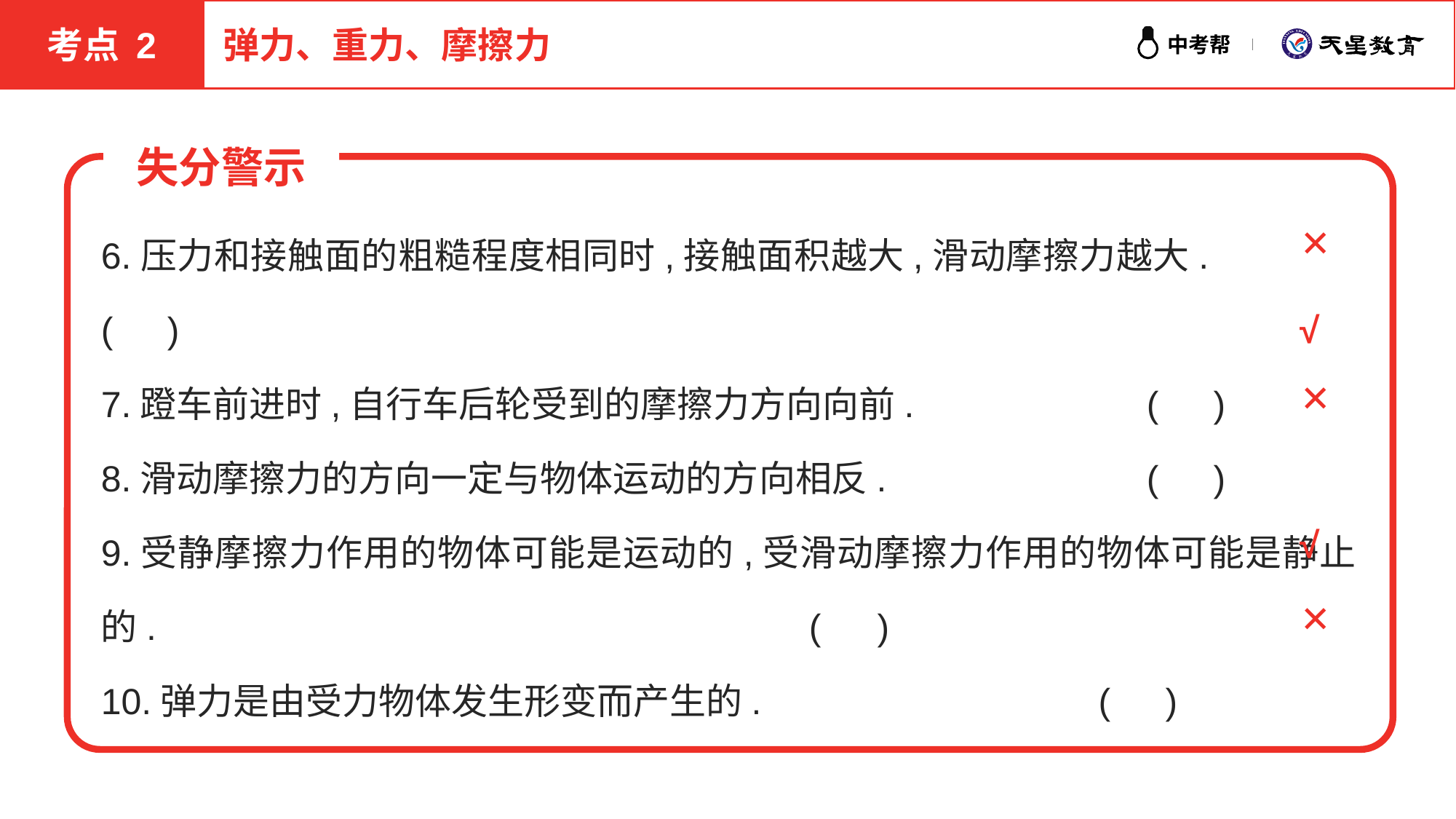

考点 2
弹力、重力、摩擦力
失分警示

6.压力和接触面的粗糙程度相同时,接触面积越大,滑动摩擦力越大.	     (　)
7.蹬车前进时,自行车后轮受到的摩擦力方向向前.	                 (　)
8.滑动摩擦力的方向一定与物体运动的方向相反.	                 (　)
9.受静摩擦力作用的物体可能是运动的,受滑动摩擦力作用的物体可能是静止的.	                                                           (　)
10.弹力是由受力物体发生形变而产生的.	                       (　)
✕
√
✕
√
✕